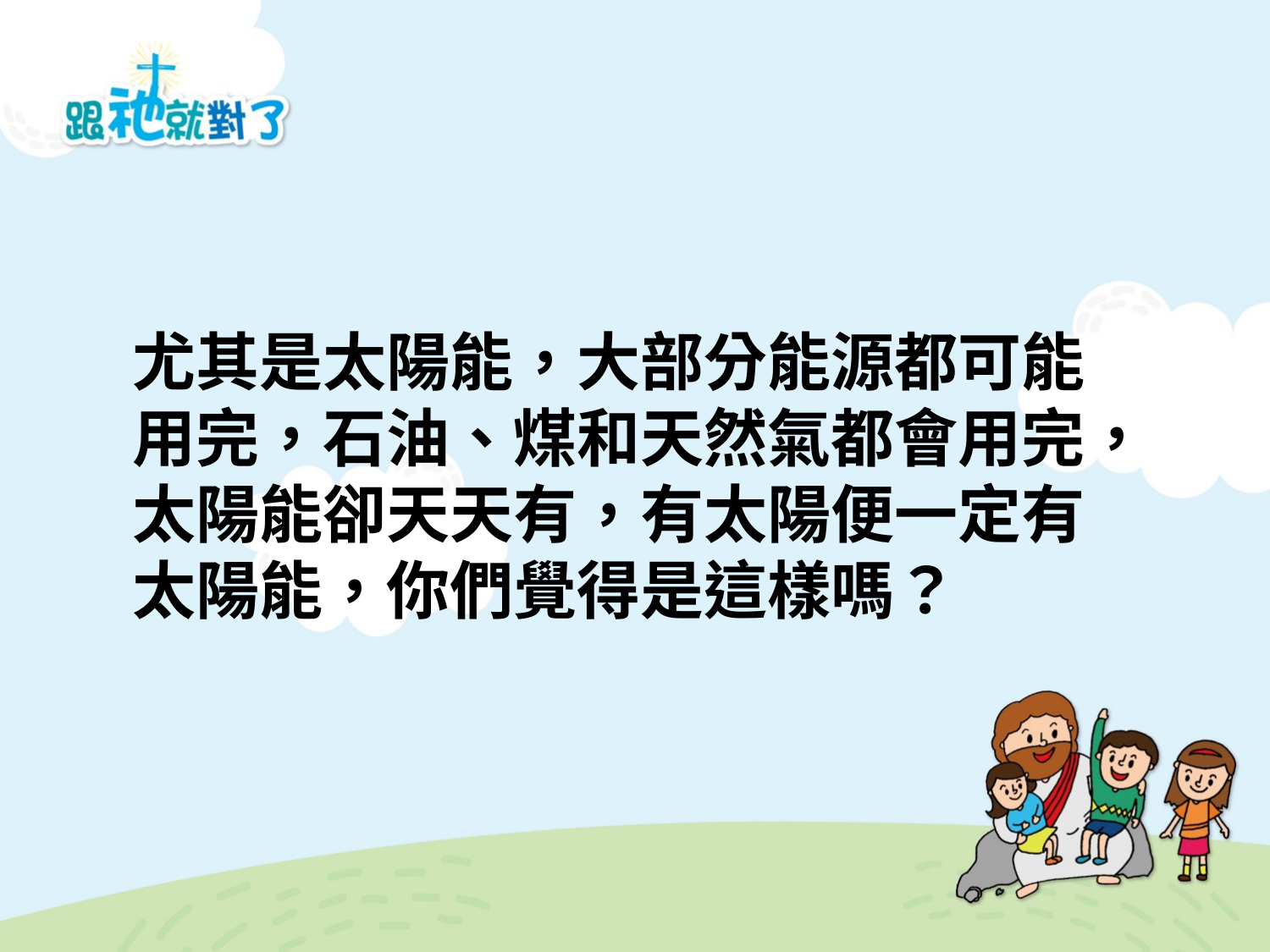

尤其是太陽能，大部分能源都可能用完，石油、煤和天然氣都會用完，太陽能卻天天有，有太陽便一定有太陽能，你們覺得是這樣嗎？